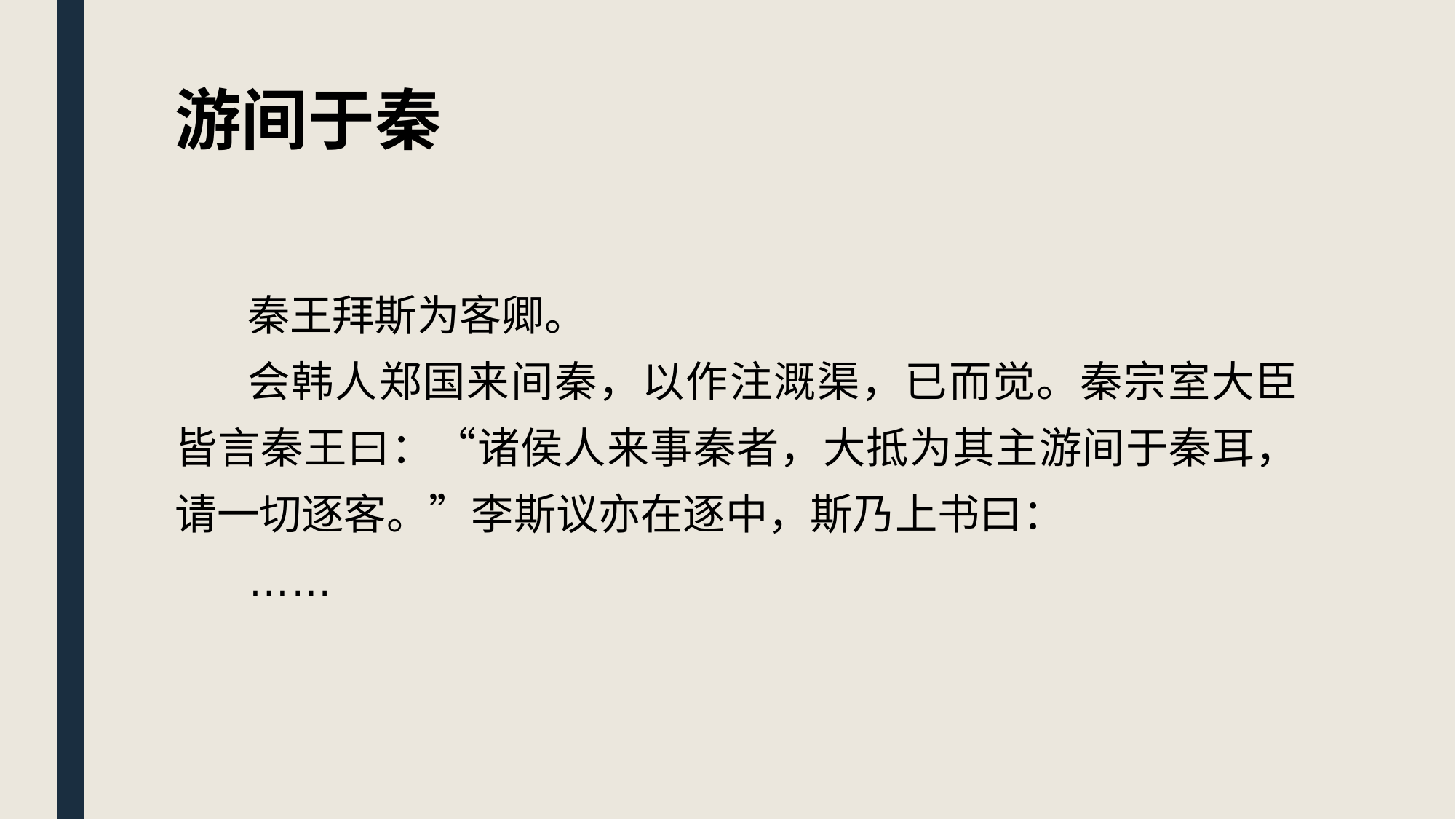

# 游间于秦
秦王拜斯为客卿。
会韩人郑国来间秦，以作注溉渠，已而觉。秦宗室大臣皆言秦王曰：“诸侯人来事秦者，大抵为其主游间于秦耳，请一切逐客。”李斯议亦在逐中，斯乃上书曰：
……